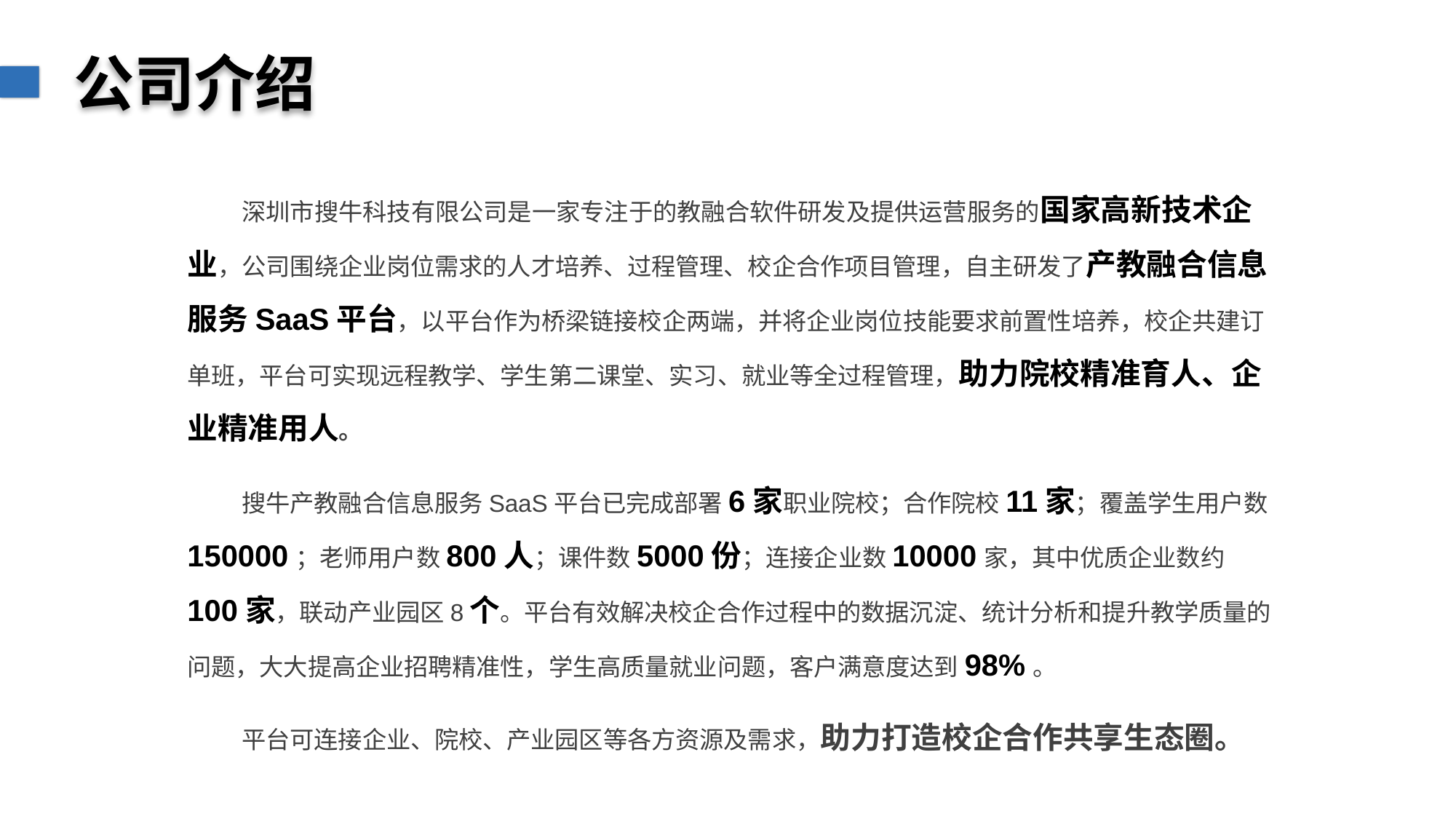

公司介绍

深圳市搜牛科技有限公司是一家专注于的教融合软件研发及提供运营服务的国家高新技术企业，公司围绕企业岗位需求的人才培养、过程管理、校企合作项目管理，自主研发了产教融合信息服务SaaS平台，以平台作为桥梁链接校企两端，并将企业岗位技能要求前置性培养，校企共建订单班，平台可实现远程教学、学生第二课堂、实习、就业等全过程管理，助力院校精准育人、企业精准用人。
搜牛产教融合信息服务SaaS平台已完成部署6家职业院校；合作院校11家；覆盖学生用户数150000；老师用户数800人；课件数5000份；连接企业数10000家，其中优质企业数约100家，联动产业园区8个。平台有效解决校企合作过程中的数据沉淀、统计分析和提升教学质量的问题，大大提高企业招聘精准性，学生高质量就业问题，客户满意度达到98%。
平台可连接企业、院校、产业园区等各方资源及需求，助力打造校企合作共享生态圈。